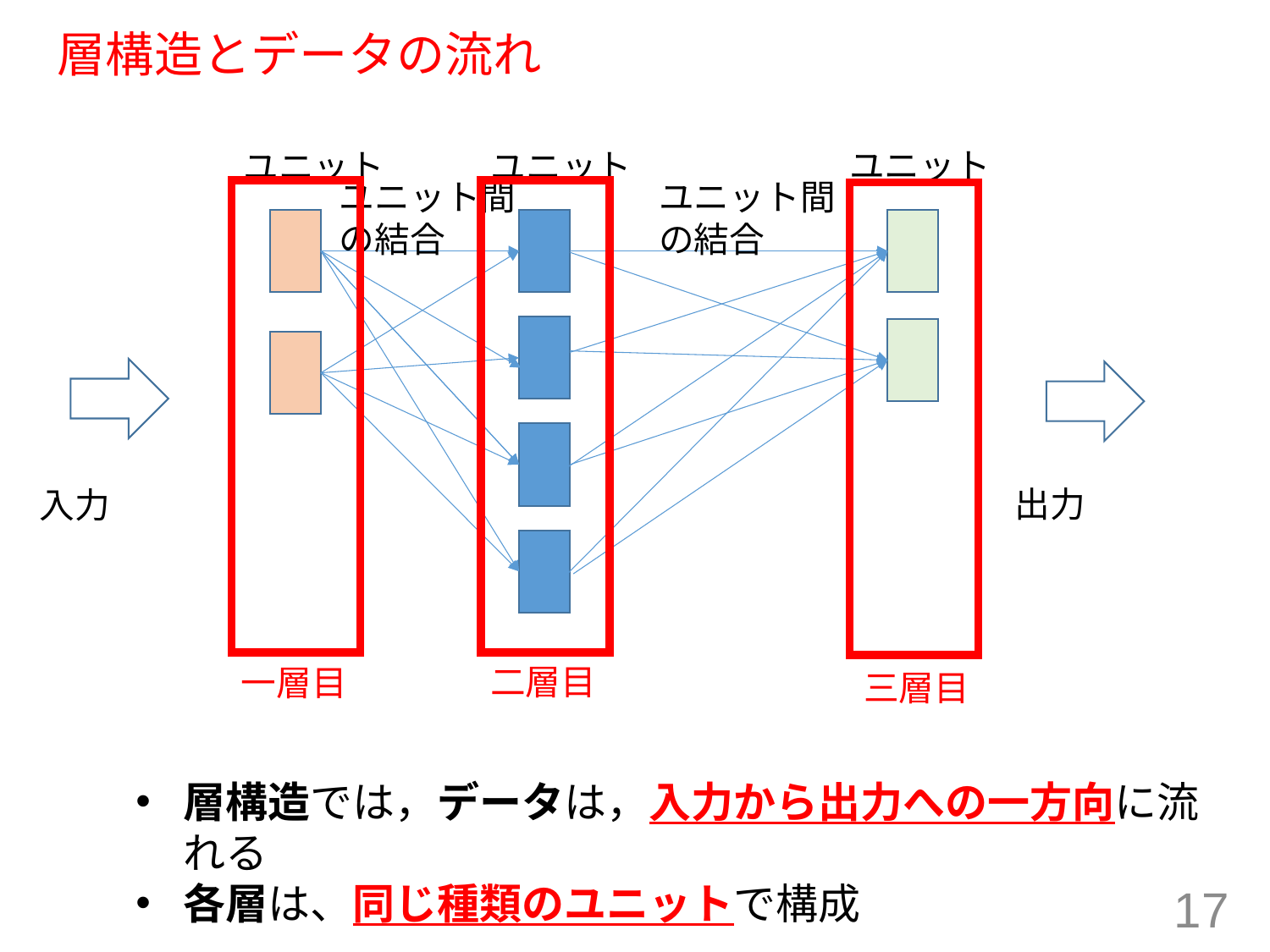

# 層構造とデータの流れ
ユニット
ユニット
ユニット
ユニット間の結合
ユニット間の結合

出力
入力

二層目
一層目
三層目
層構造では，データは，入力から出力への一方向に流れる
各層は、同じ種類のユニットで構成
17